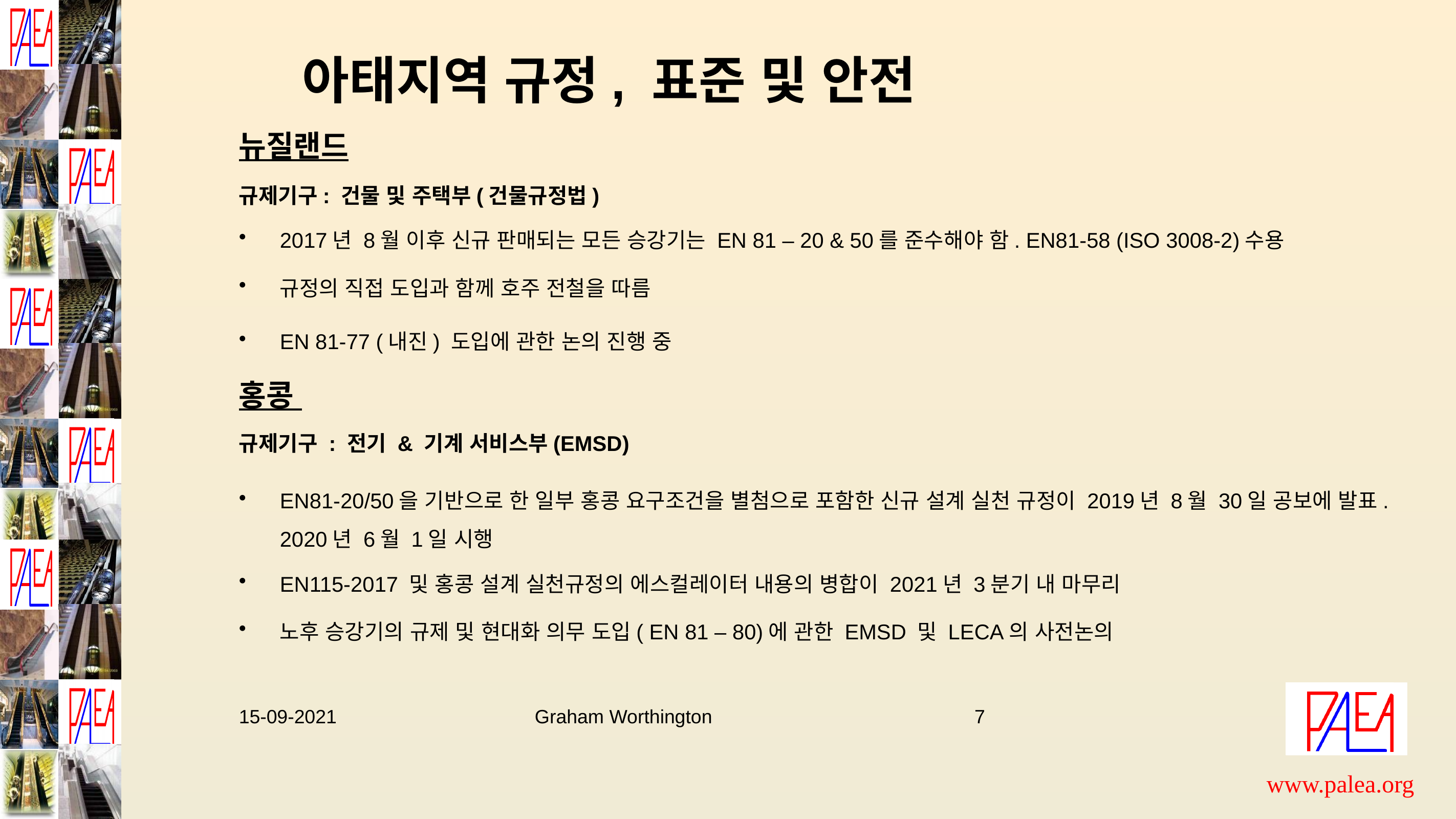

아태지역 규정, 표준 및 안전
뉴질랜드

규제기구: 건물 및 주택부(건물규정법)

2017년 8월 이후 신규 판매되는 모든 승강기는 EN 81 – 20 & 50를 준수해야 함. EN81-58 (ISO 3008-2)수용

규정의 직접 도입과 함께 호주 전철을 따름

EN 81-77 (내진) 도입에 관한 논의 진행 중

홍콩

규제기구 : 전기 & 기계 서비스부(EMSD)

EN81-20/50을 기반으로 한 일부 홍콩 요구조건을 별첨으로 포함한 신규 설계 실천 규정이 2019년 8월 30일 공보에 발표. 2020년 6월 1일 시행

EN115-2017 및 홍콩 설계 실천규정의 에스컬레이터 내용의 병합이 2021년 3분기 내 마무리

노후 승강기의 규제 및 현대화 의무 도입( EN 81 – 80)에 관한 EMSD 및 LECA의 사전논의

15-09-2021                                     Graham Worthington                                                 7